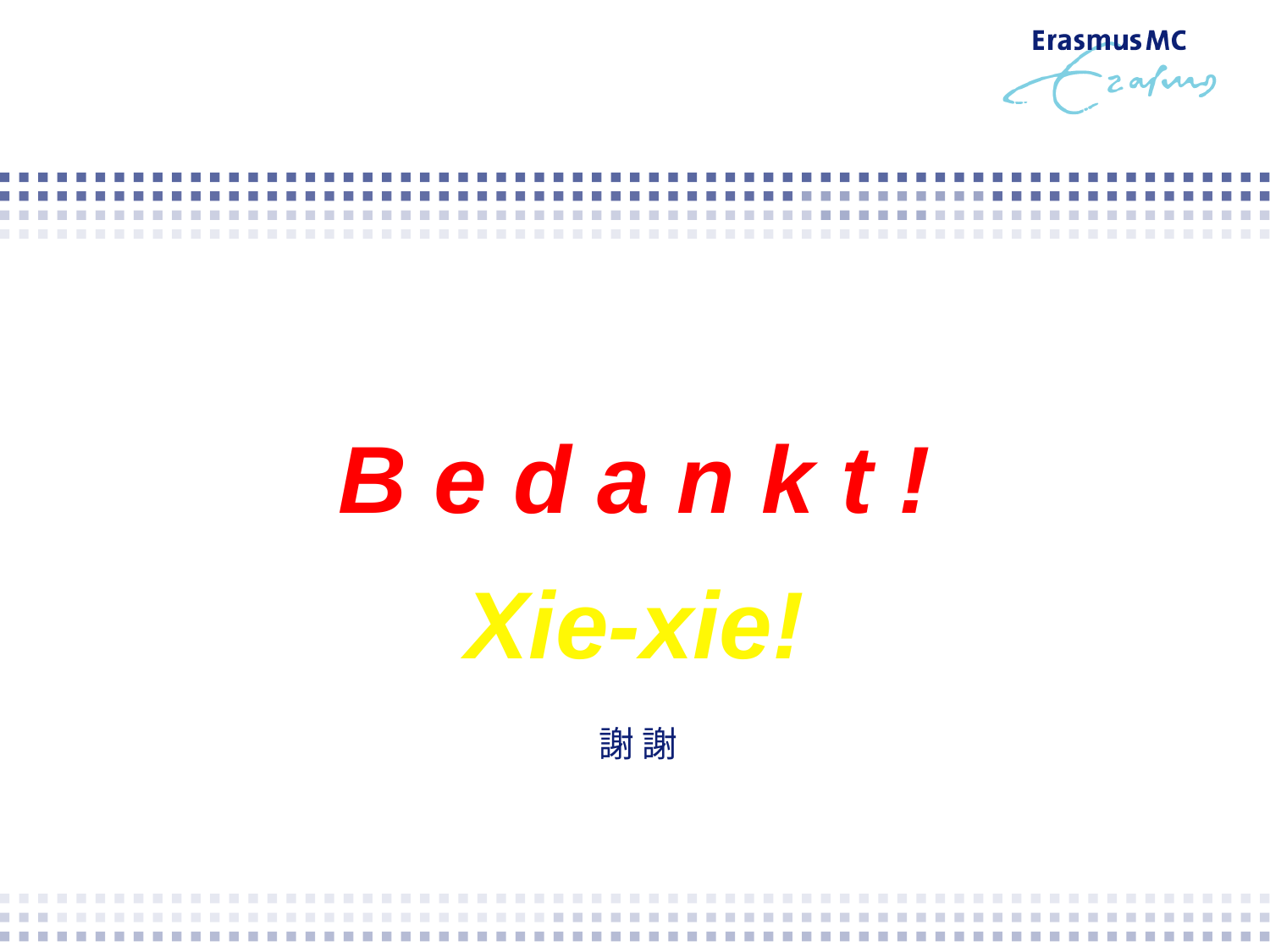

B e d a n k t !
Xie-xie!
謝 謝